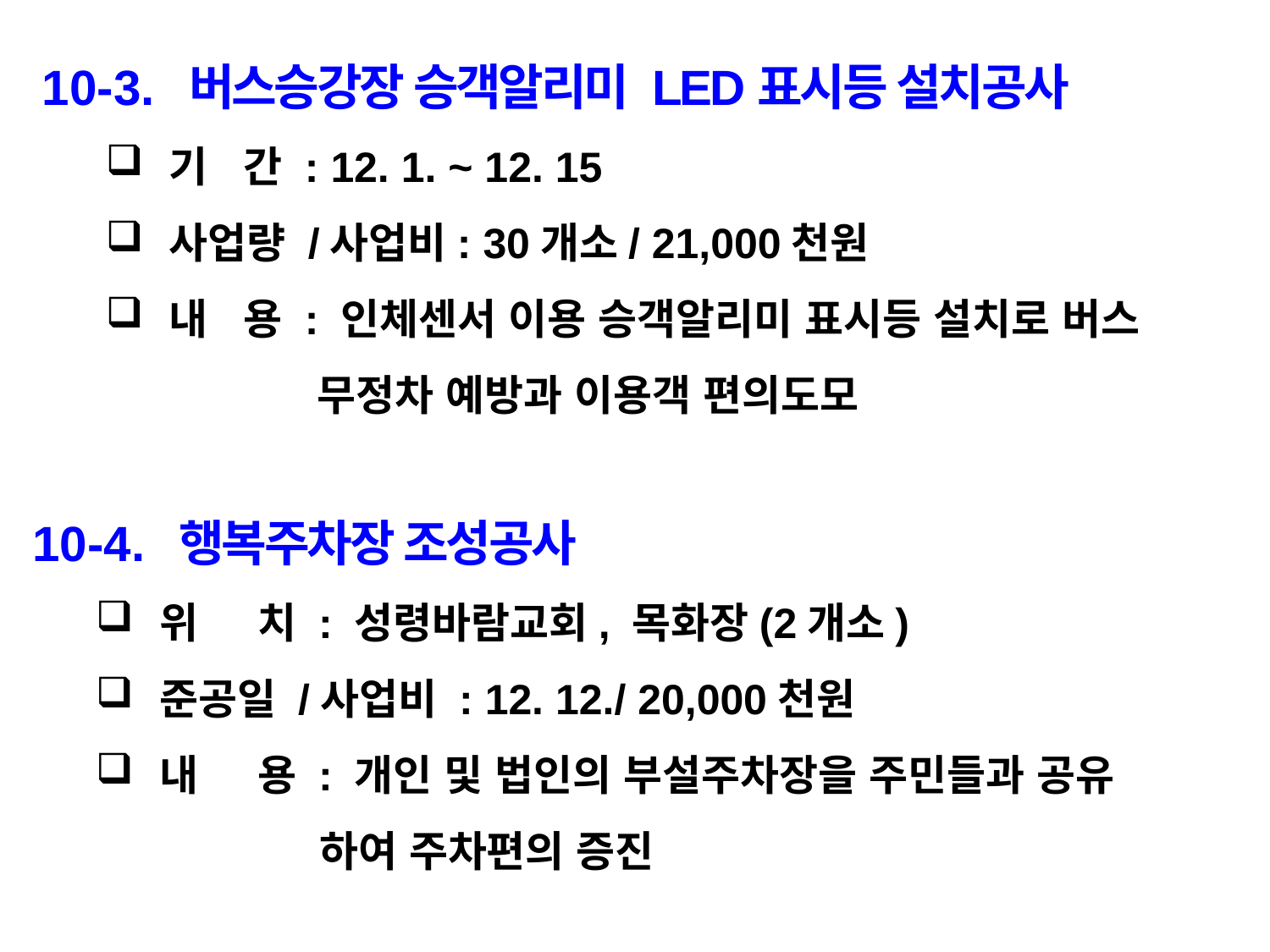

10-3.  버스승강장 승객알리미 LED표시등 설치공사
기   간 : 12. 1. ~ 12. 15
사업량 /사업비: 30개소/ 21,000천원
내   용 : 인체센서 이용 승객알리미 표시등 설치로 버스
                 무정차 예방과 이용객 편의도모

10-4.  행복주차장 조성공사
위     치 : 성령바람교회, 목화장(2개소)
준공일 /사업비 : 12. 12./ 20,000천원
내     용 : 개인 및 법인의 부설주차장을 주민들과 공유
                  하여 주차편의 증진